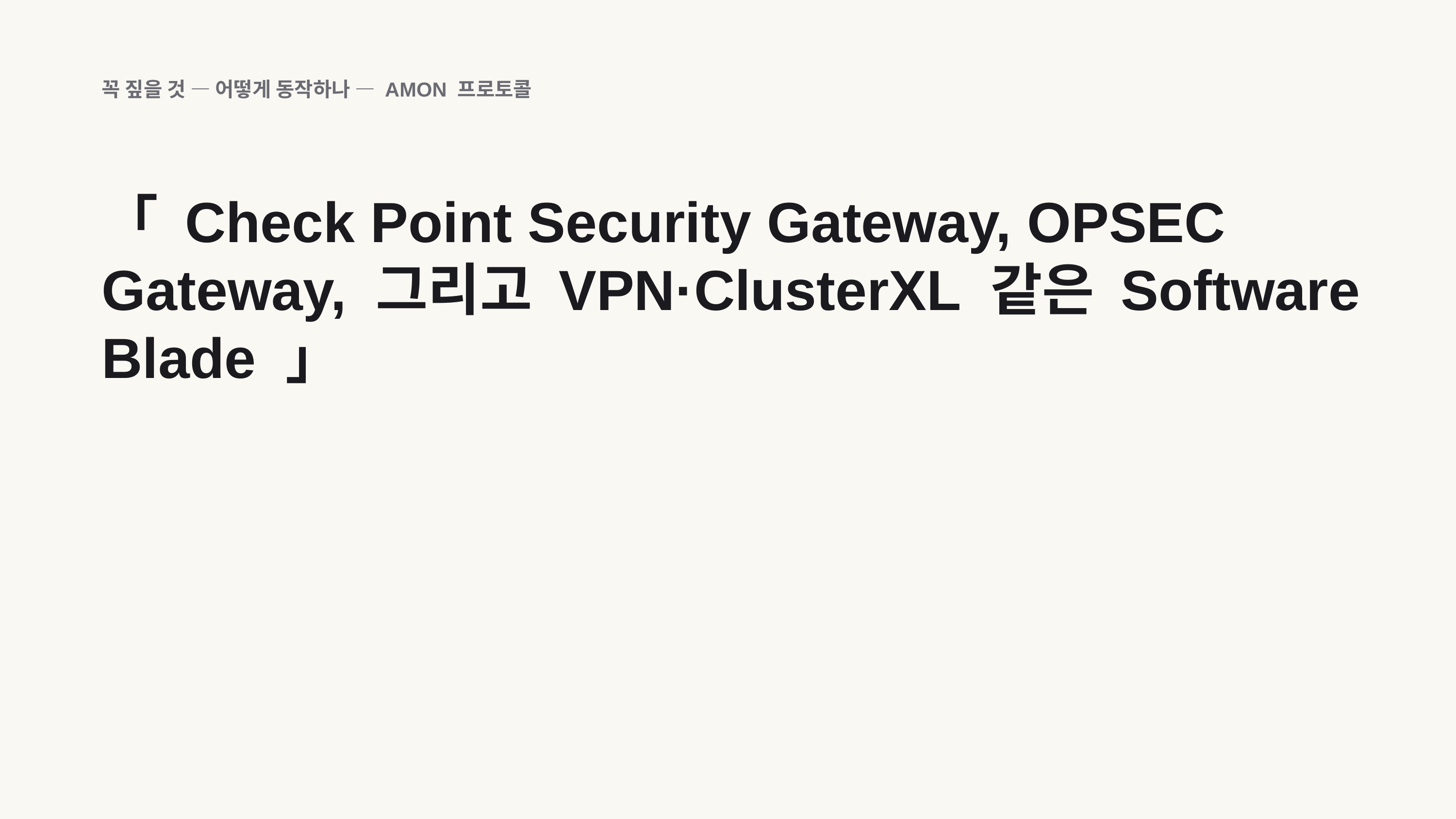

꼭 짚을 것 — 어떻게 동작하나 — AMON 프로토콜
「 Check Point Security Gateway, OPSEC Gateway, 그리고 VPN·ClusterXL 같은 Software Blade 」